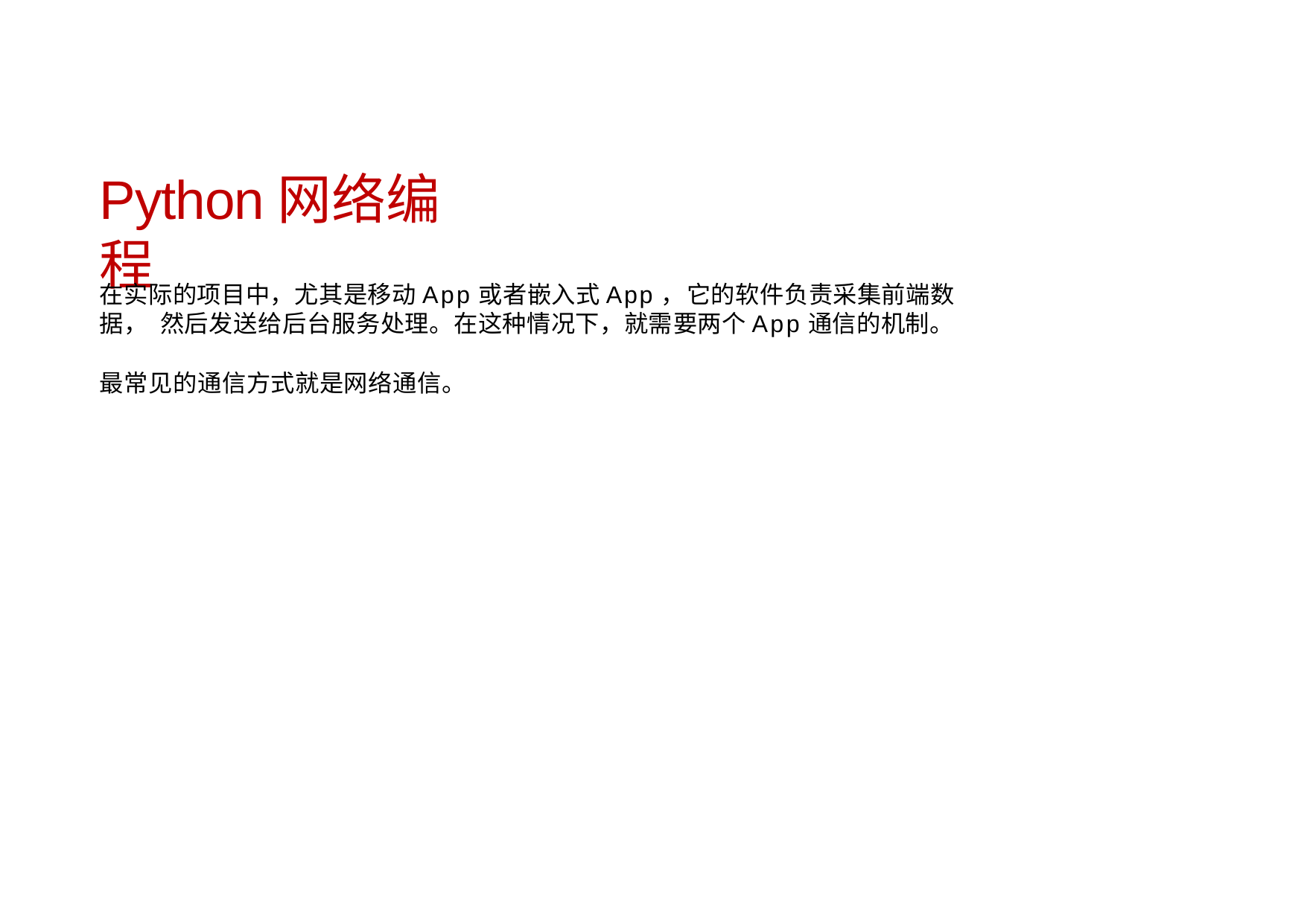

# Python网络编程
在实际的项目中，尤其是移动App或者嵌入式App，它的软件负责采集前端数据，  然后发送给后台服务处理。在这种情况下，就需要两个App通信的机制。

最常见的通信方式就是网络通信。